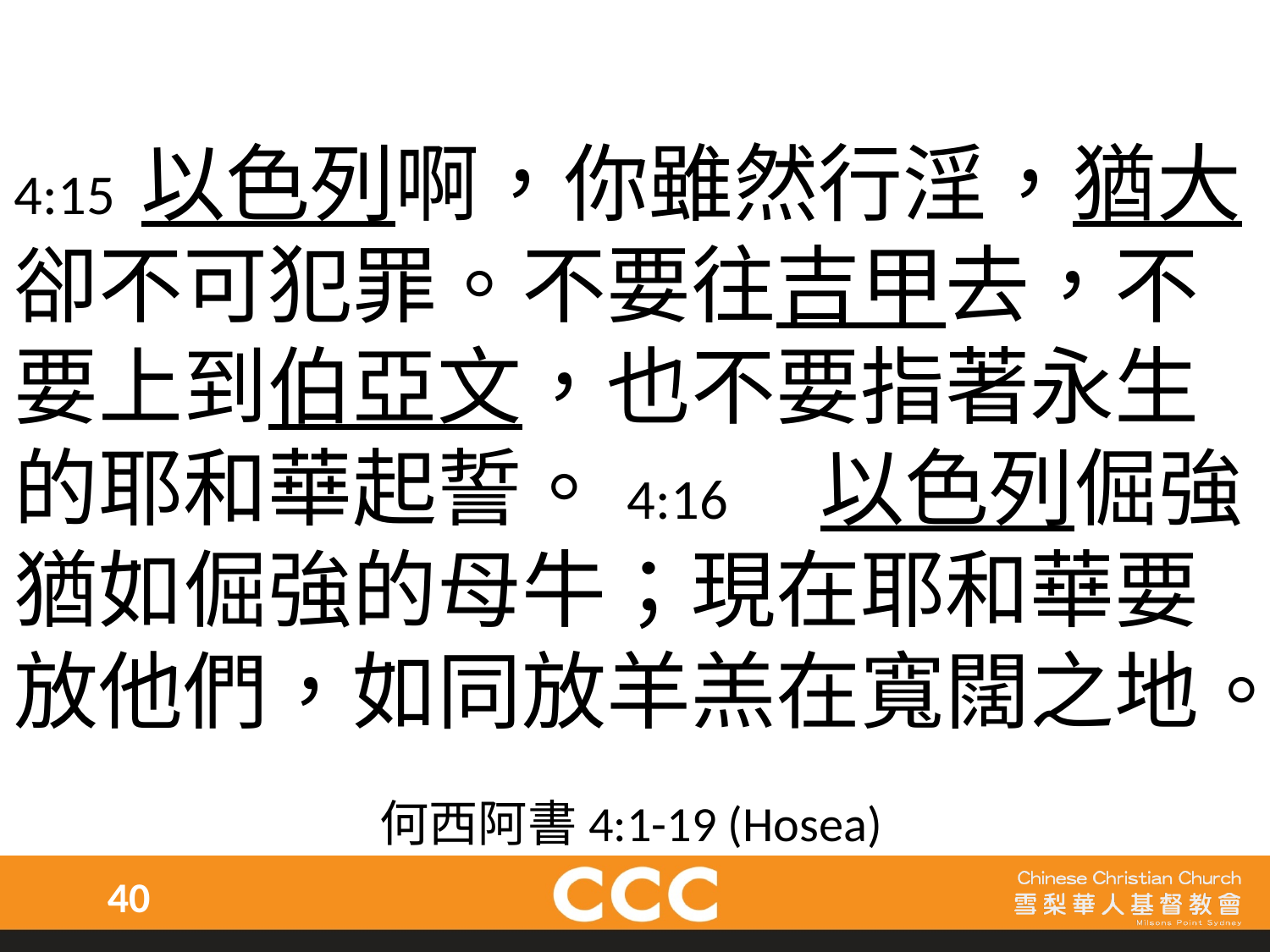

4:15 以色列啊，你雖然行淫，猶大卻不可犯罪。不要往吉甲去，不要上到伯亞文，也不要指著永生的耶和華起誓。4:16	 以色列倔強，猶如倔強的母牛；現在耶和華要放他們，如同放羊羔在寬闊之地。
何西阿書4:1-19 (Hosea)
40